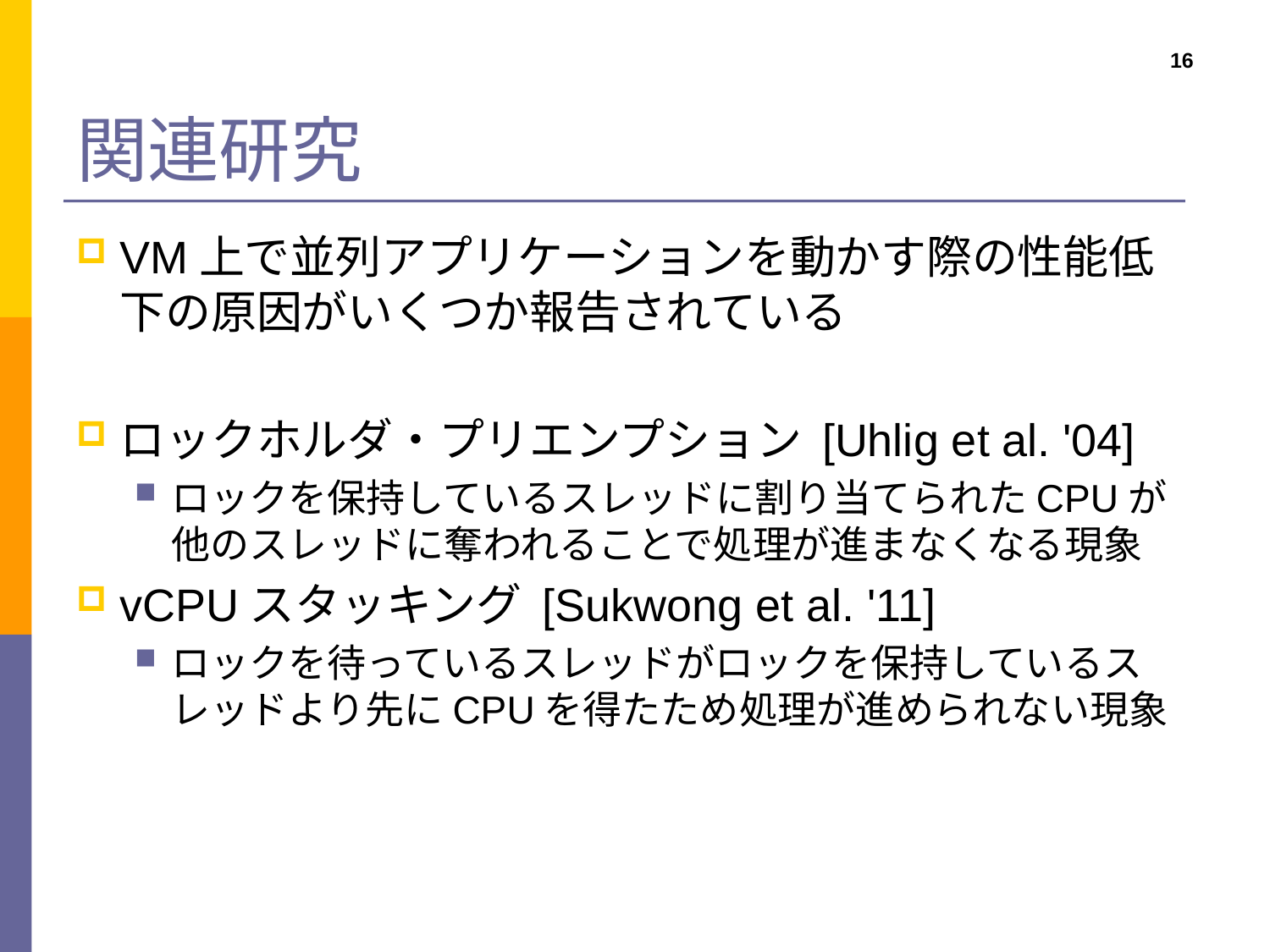

# 関連研究
16
VM上で並列アプリケーションを動かす際の性能低下の原因がいくつか報告されている

ロックホルダ・プリエンプション [Uhlig et al. '04]
ロックを保持しているスレッドに割り当てられたCPUが他のスレッドに奪われることで処理が進まなくなる現象
vCPUスタッキング [Sukwong et al. '11]
ロックを待っているスレッドがロックを保持しているスレッドより先にCPUを得たため処理が進められない現象